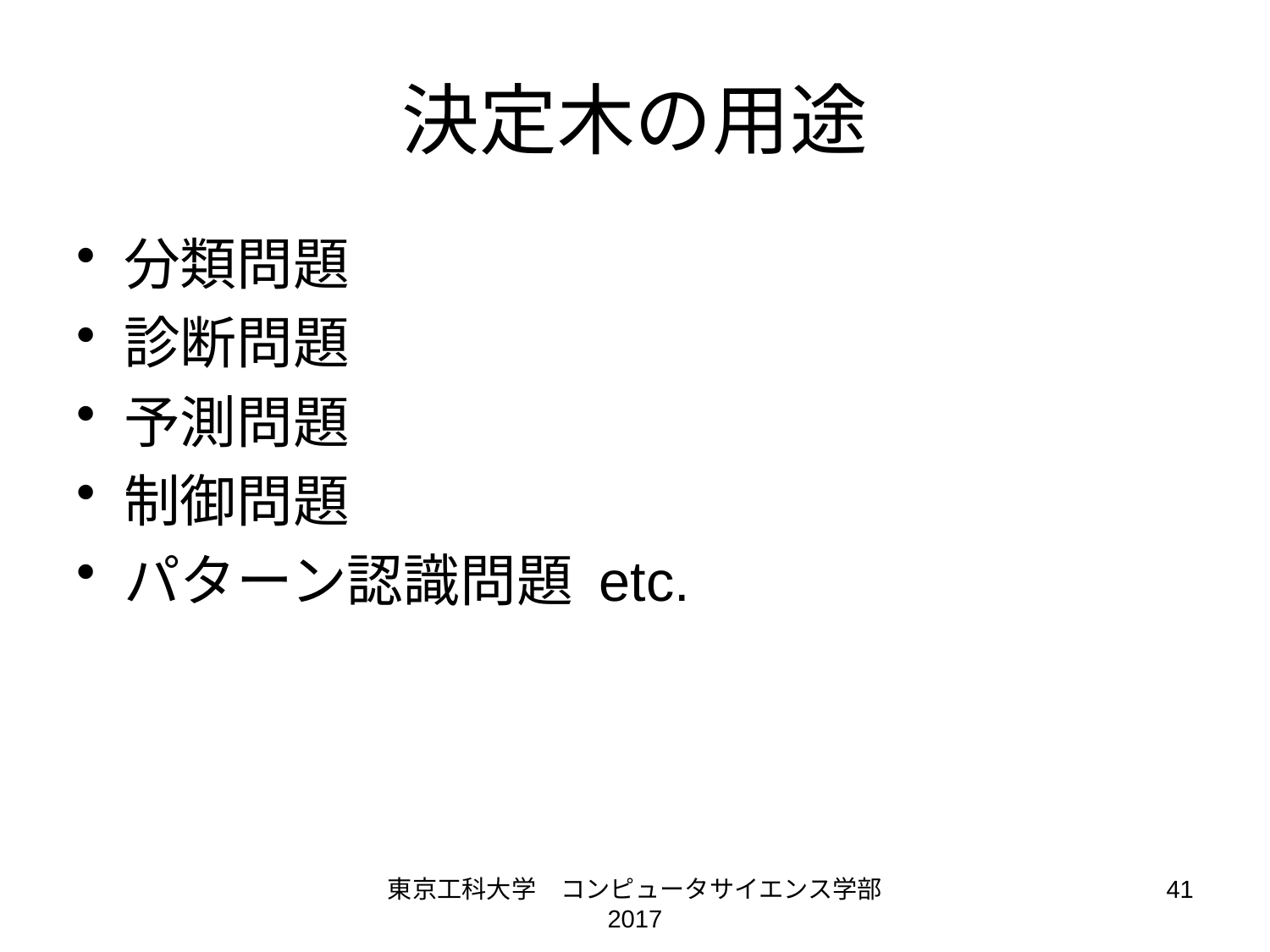

# 決定木の用途
分類問題
診断問題
予測問題
制御問題
パターン認識問題 etc.
東京工科大学　コンピュータサイエンス学部 2017
41